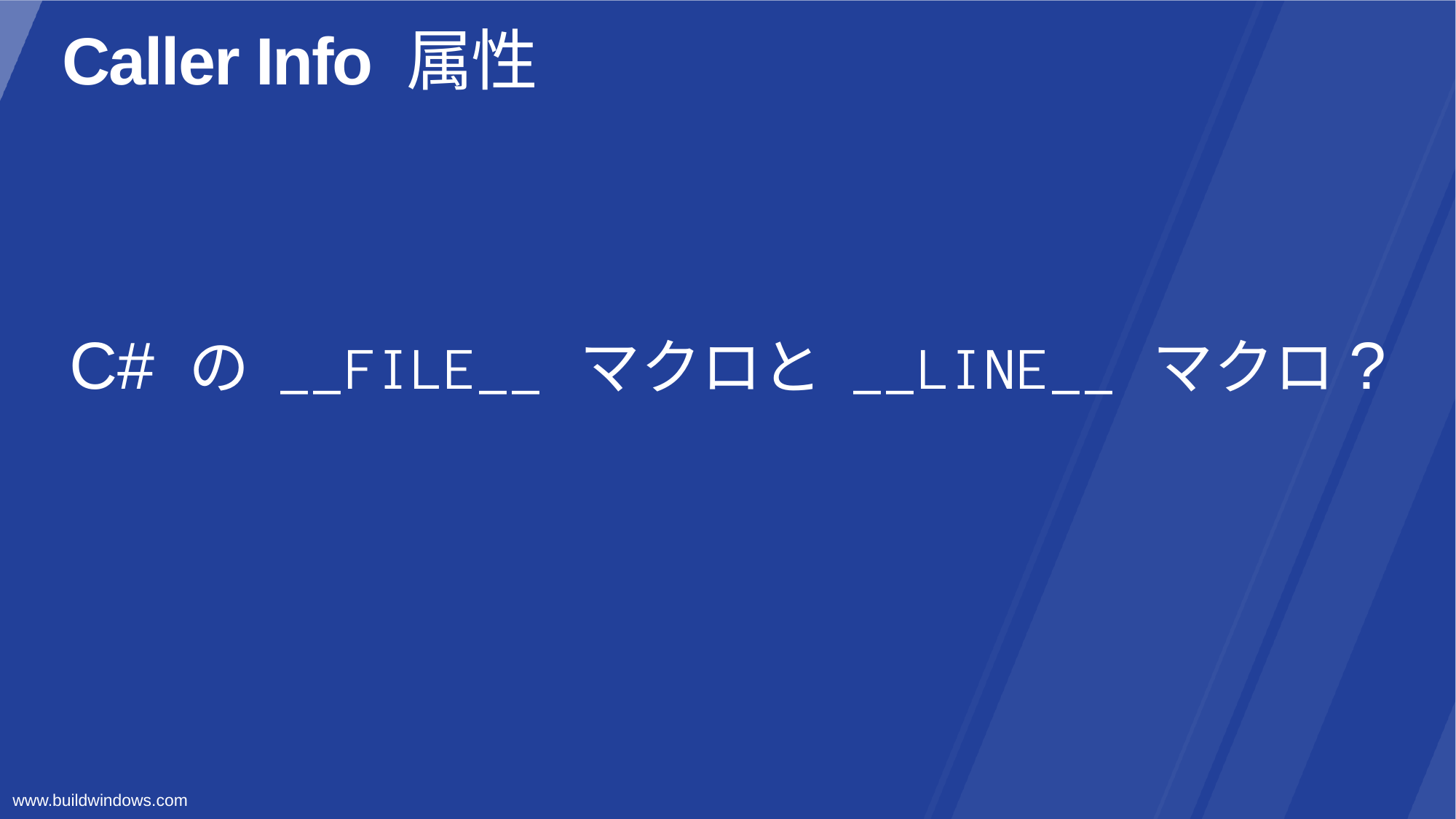

# Caller Info 属性
C# の __FILE__ マクロと __LINE__ マクロ?